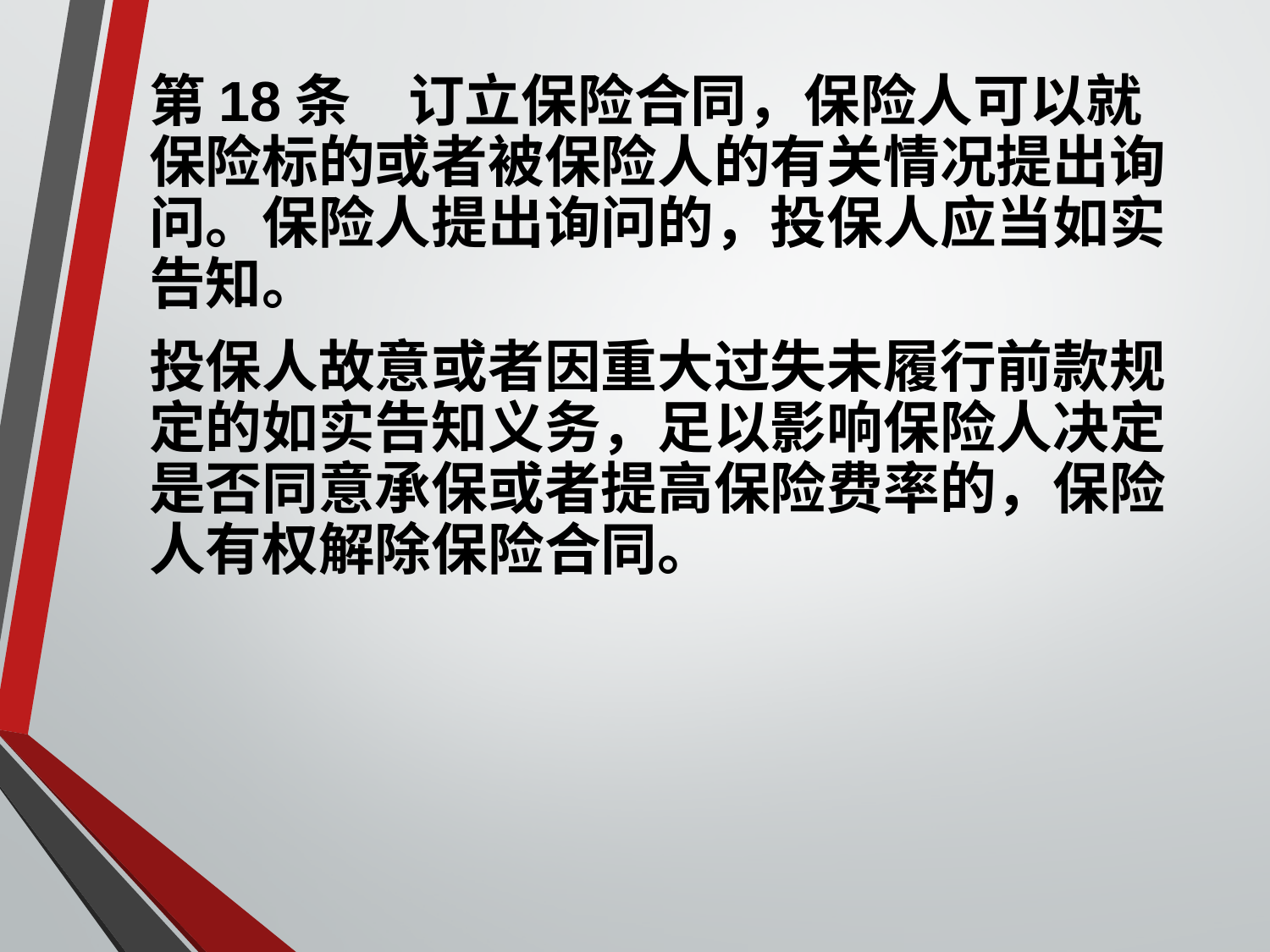

第18条　订立保险合同，保险人可以就保险标的或者被保险人的有关情况提出询问。保险人提出询问的，投保人应当如实告知。
投保人故意或者因重大过失未履行前款规定的如实告知义务，足以影响保险人决定是否同意承保或者提高保险费率的，保险人有权解除保险合同。